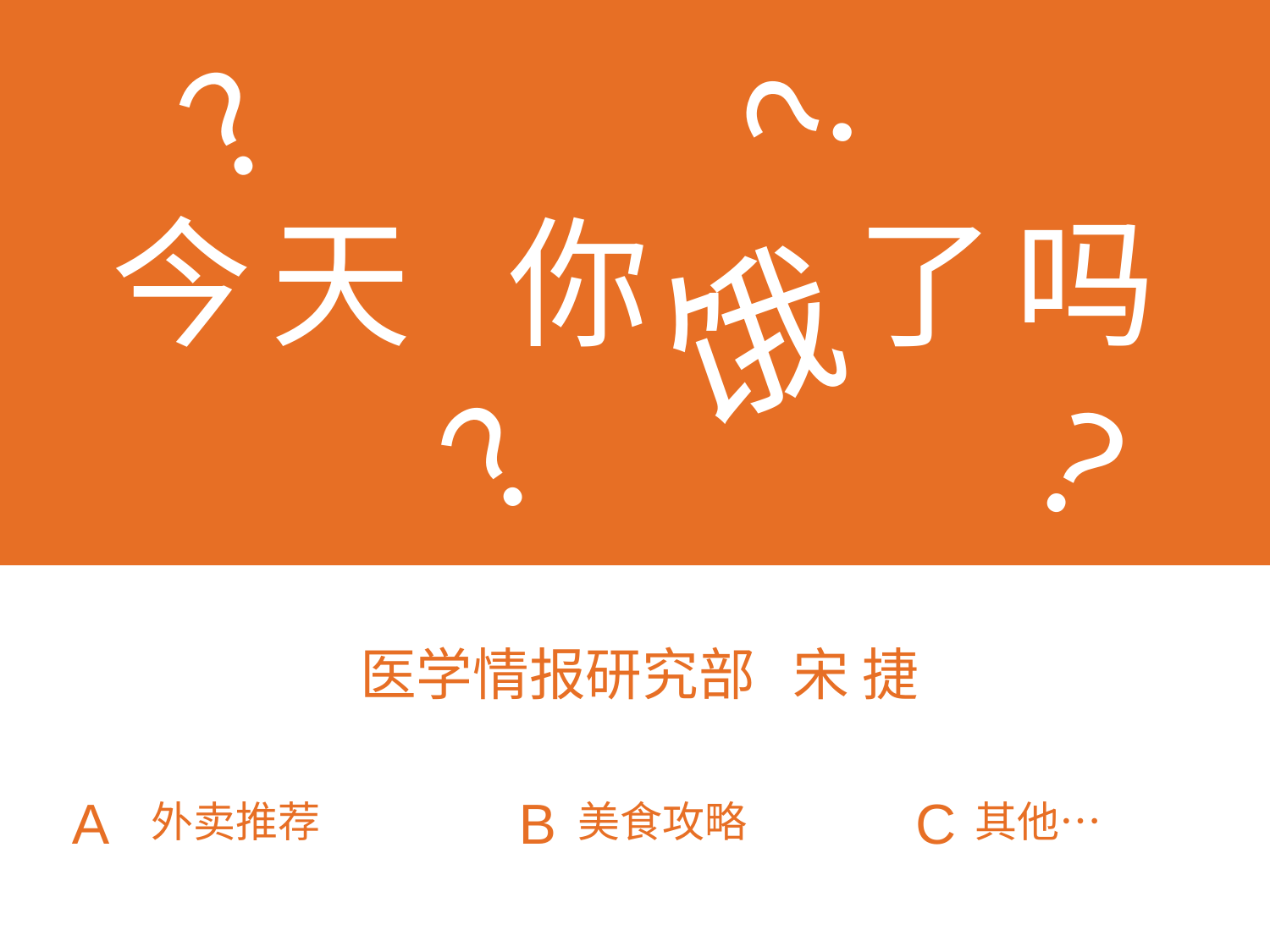

？
？
今
天
你
了
吗
饿
？
？
医学情报研究部   宋 捷
A
B
C
外卖推荐
美食攻略
其他…